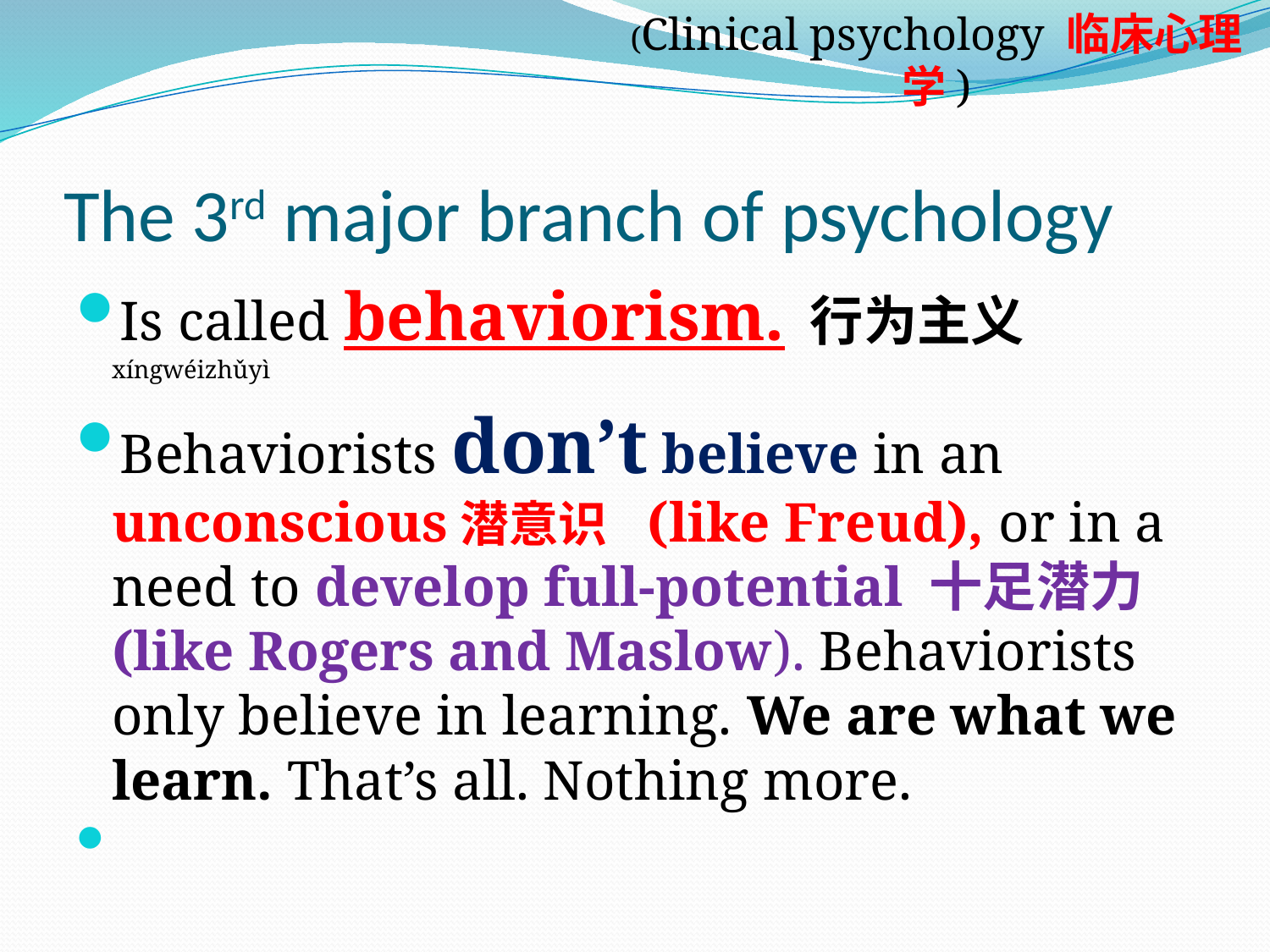

(Clinical psychology 临床心理学)
# The 3rd major branch of psychology
Is called behaviorism. 行为主义xíngwéizhǔyì
Behaviorists don’t believe in an unconscious潜意识  (like Freud), or in a need to develop full-potential 十足潜力 (like Rogers and Maslow). Behaviorists only believe in learning. We are what we learn. That’s all. Nothing more.